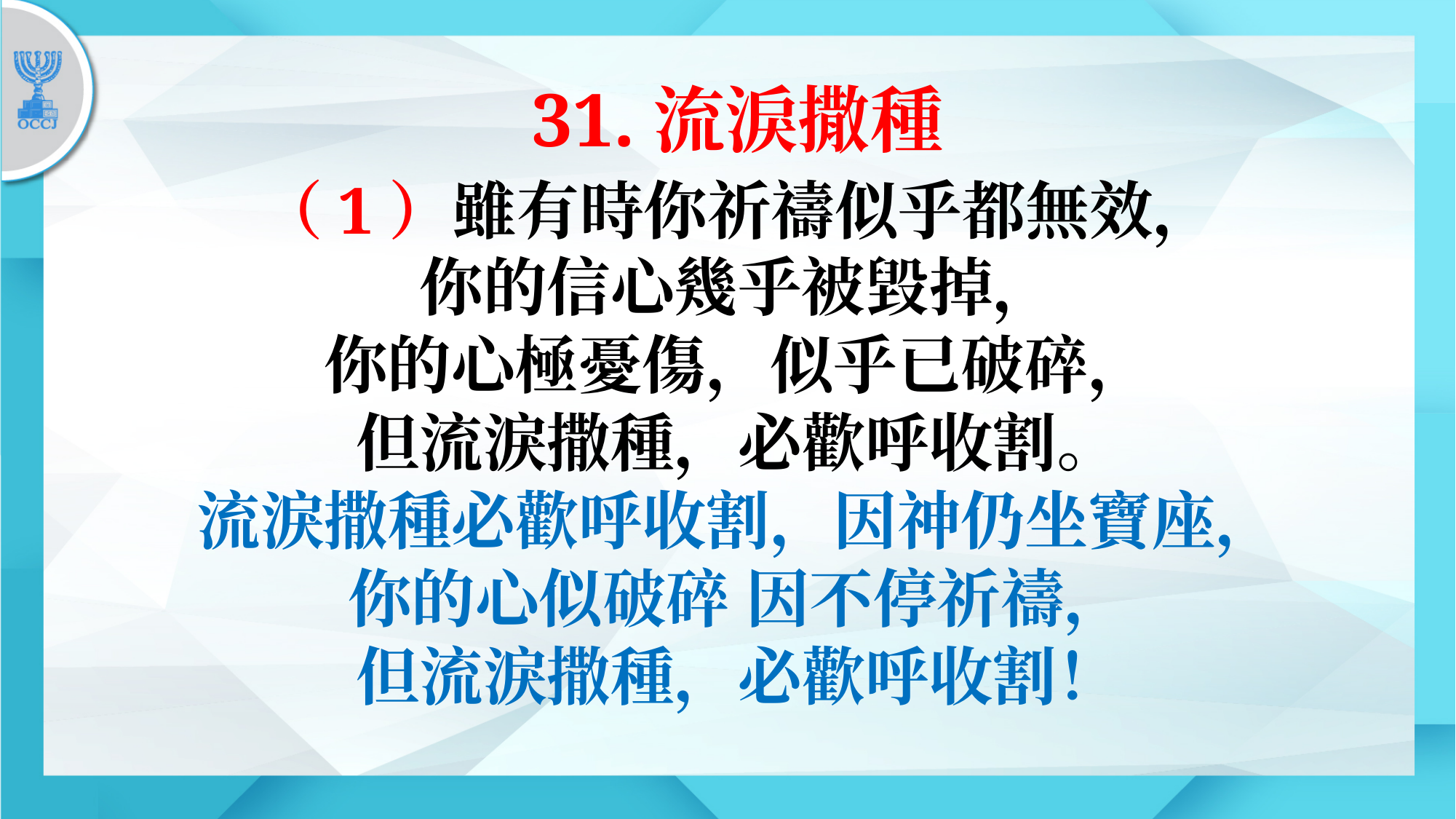

31.流淚撒種
（1）雖有時你祈禱似乎都無效，
你的信心幾乎被毀掉，
你的心極憂傷，似乎已破碎，
但流淚撒種，必歡呼收割。
流淚撒種必歡呼收割，因神仍坐寶座，
你的心似破碎 因不停祈禱，
但流淚撒種，必歡呼收割！